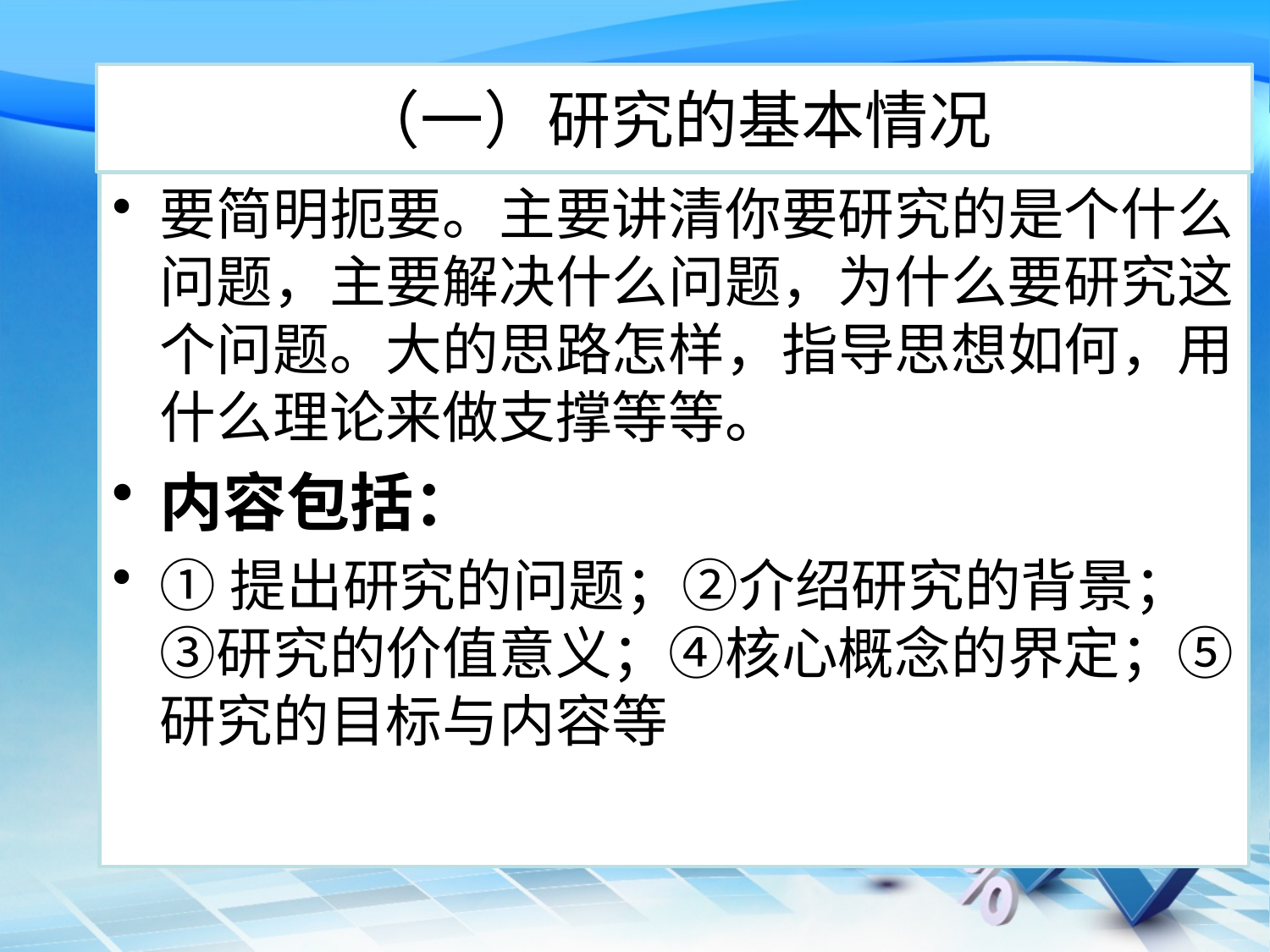

# （一）研究的基本情况
要简明扼要。主要讲清你要研究的是个什么问题，主要解决什么问题，为什么要研究这个问题。大的思路怎样，指导思想如何，用什么理论来做支撑等等。
内容包括：
①提出研究的问题；②介绍研究的背景；③研究的价值意义；④核心概念的界定；⑤研究的目标与内容等
49